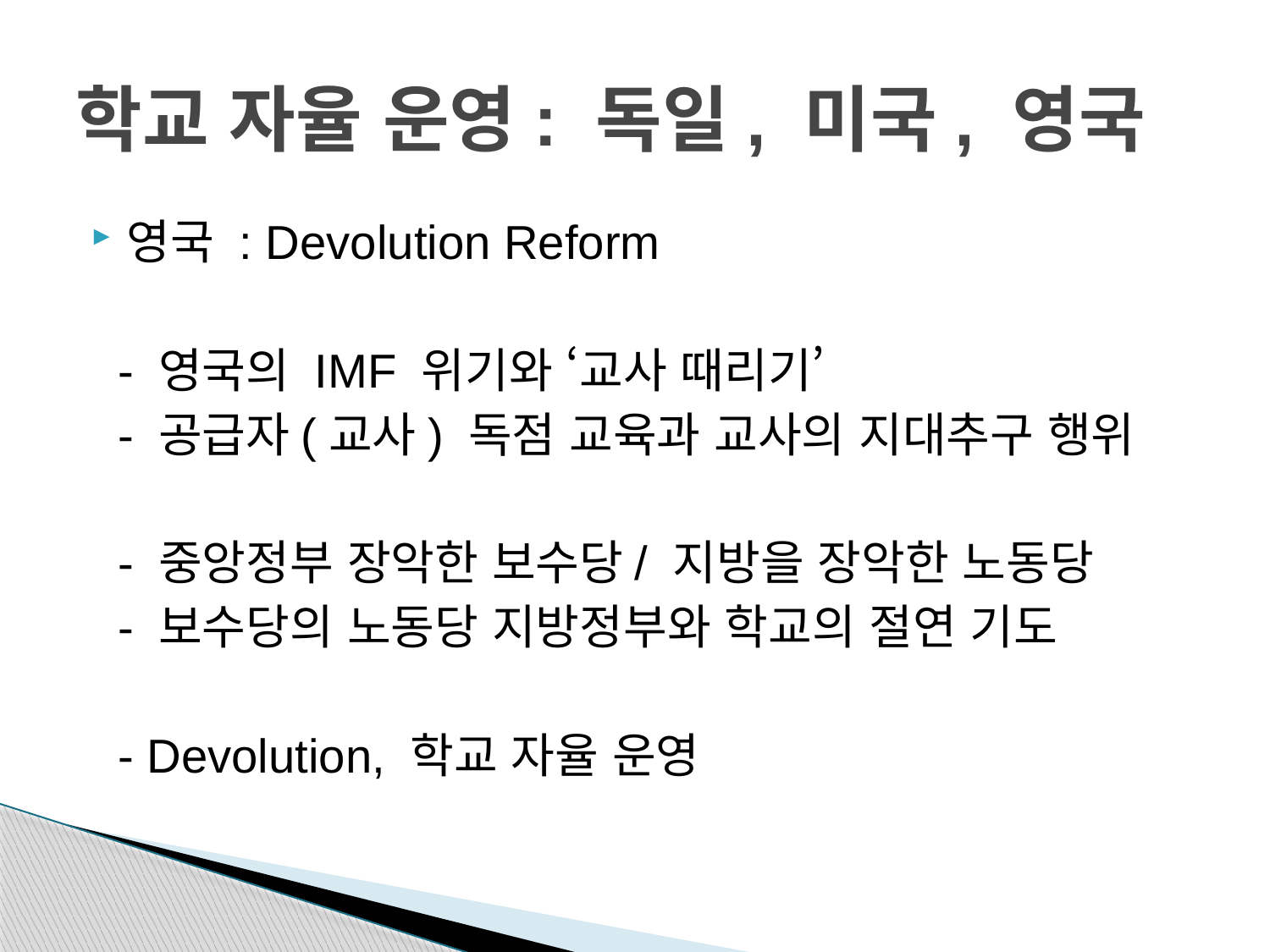

# 학교 자율 운영: 독일, 미국, 영국
영국 : Devolution Reform

  - 영국의 IMF 위기와 ‘교사 때리기’
  - 공급자(교사) 독점 교육과 교사의 지대추구 행위

  - 중앙정부 장악한 보수당/ 지방을 장악한 노동당
  - 보수당의 노동당 지방정부와 학교의 절연 기도

  - Devolution, 학교 자율 운영